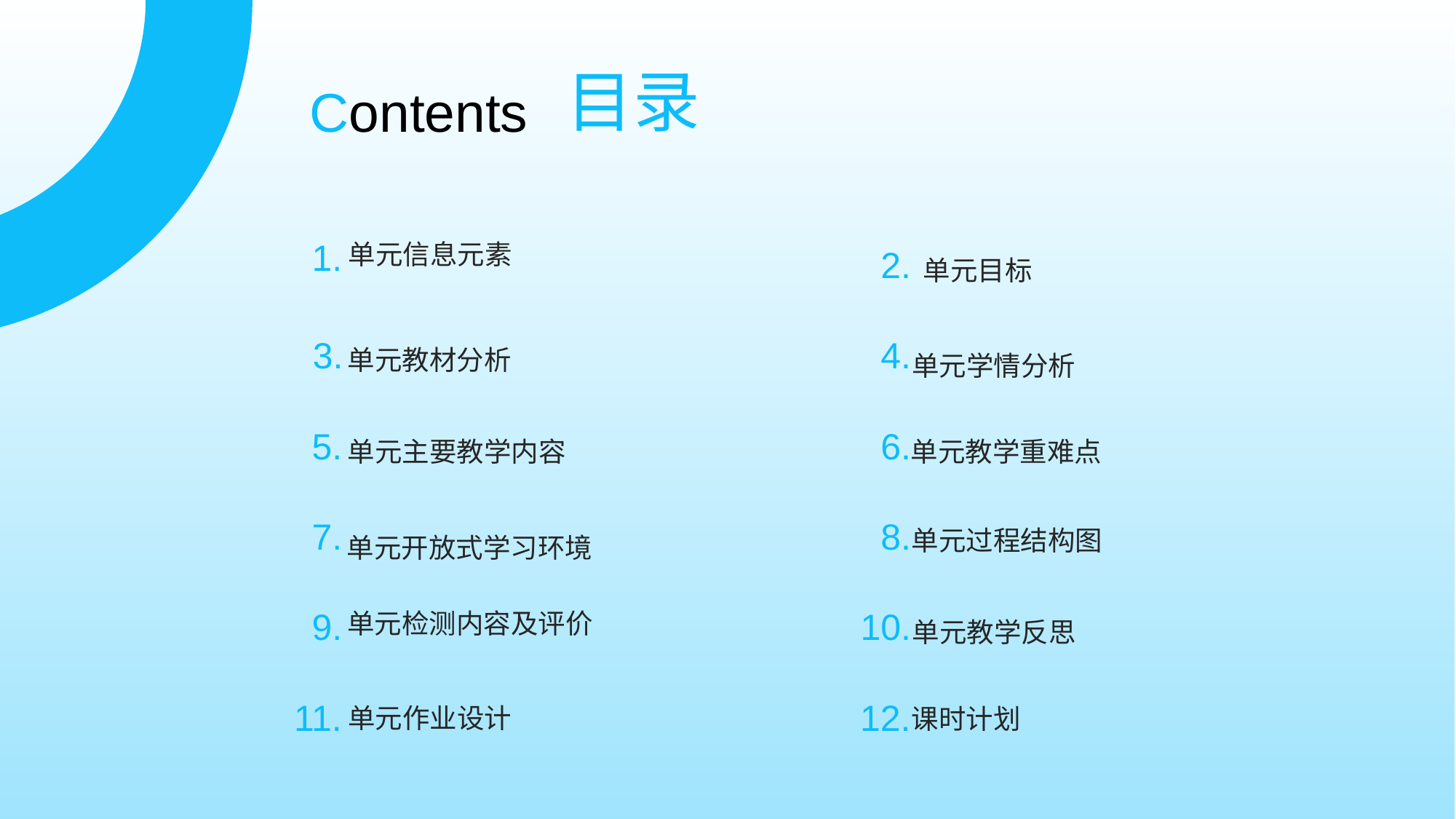

Contents
目录
单元信息元素
1.
2.
单元目标
3.
4.
单元教材分析
单元学情分析
5.
6.
单元主要教学内容
单元教学重难点
7.
8.
单元过程结构图
单元开放式学习环境
单元检测内容及评价
9.
10.
单元教学反思
单元作业设计
11.
12.
课时计划